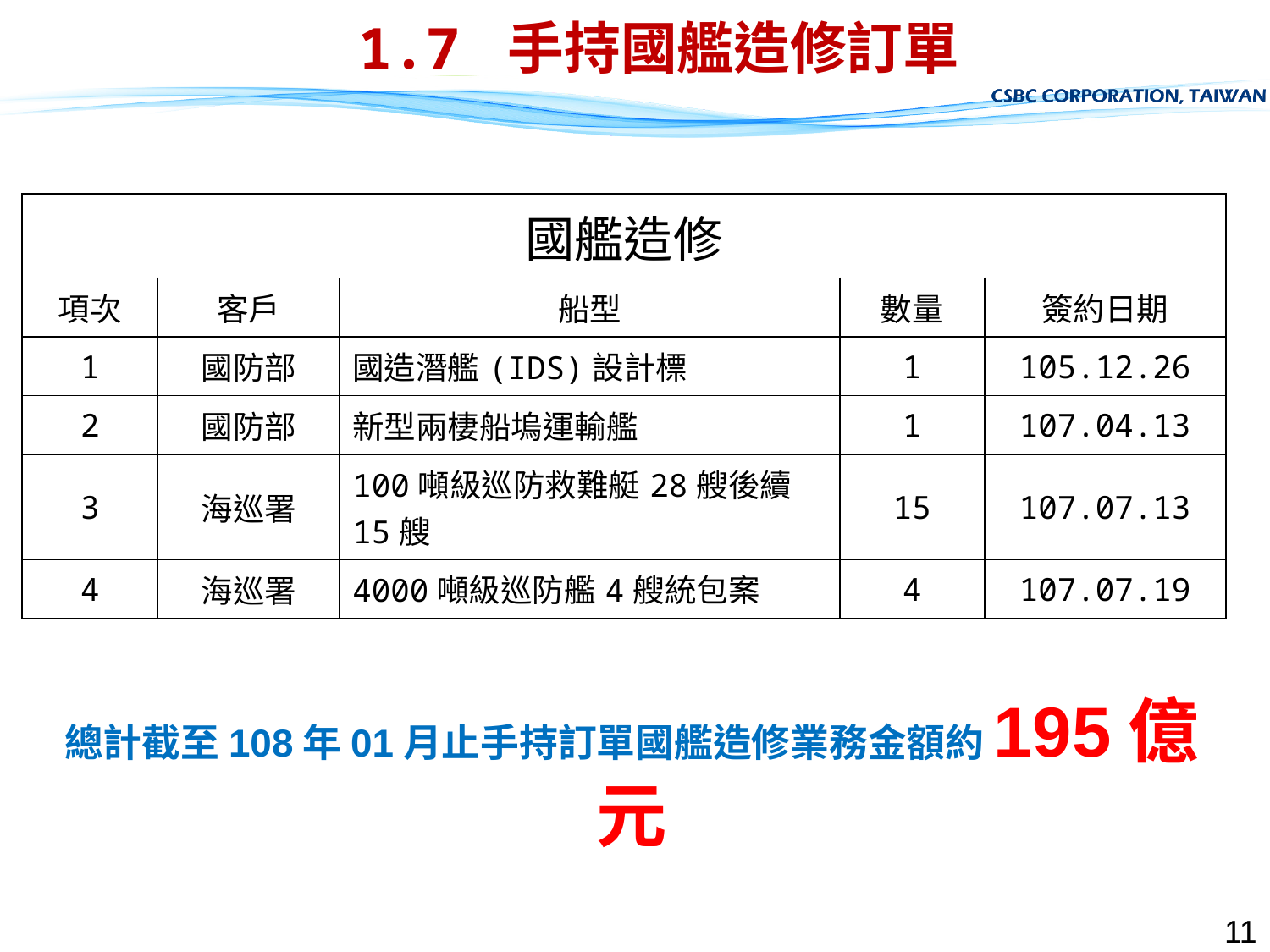

# 1.7 手持國艦造修訂單
| 國艦造修 |  |  |  |  |
| --- | --- | --- | --- | --- |
| 項次 | 客戶 | 船型 | 數量 | 簽約日期 |
| 1 | 國防部 | 國造潛艦(IDS)設計標 | 1 | 105.12.26 |
| 2 | 國防部 | 新型兩棲船塢運輸艦 | 1 | 107.04.13 |
| 3 | 海巡署 | 100噸級巡防救難艇28艘後續15艘 | 15 | 107.07.13 |
| 4 | 海巡署 | 4000噸級巡防艦4艘統包案 | 4 | 107.07.19 |
總計截至108年01月止手持訂單國艦造修業務金額約195億元